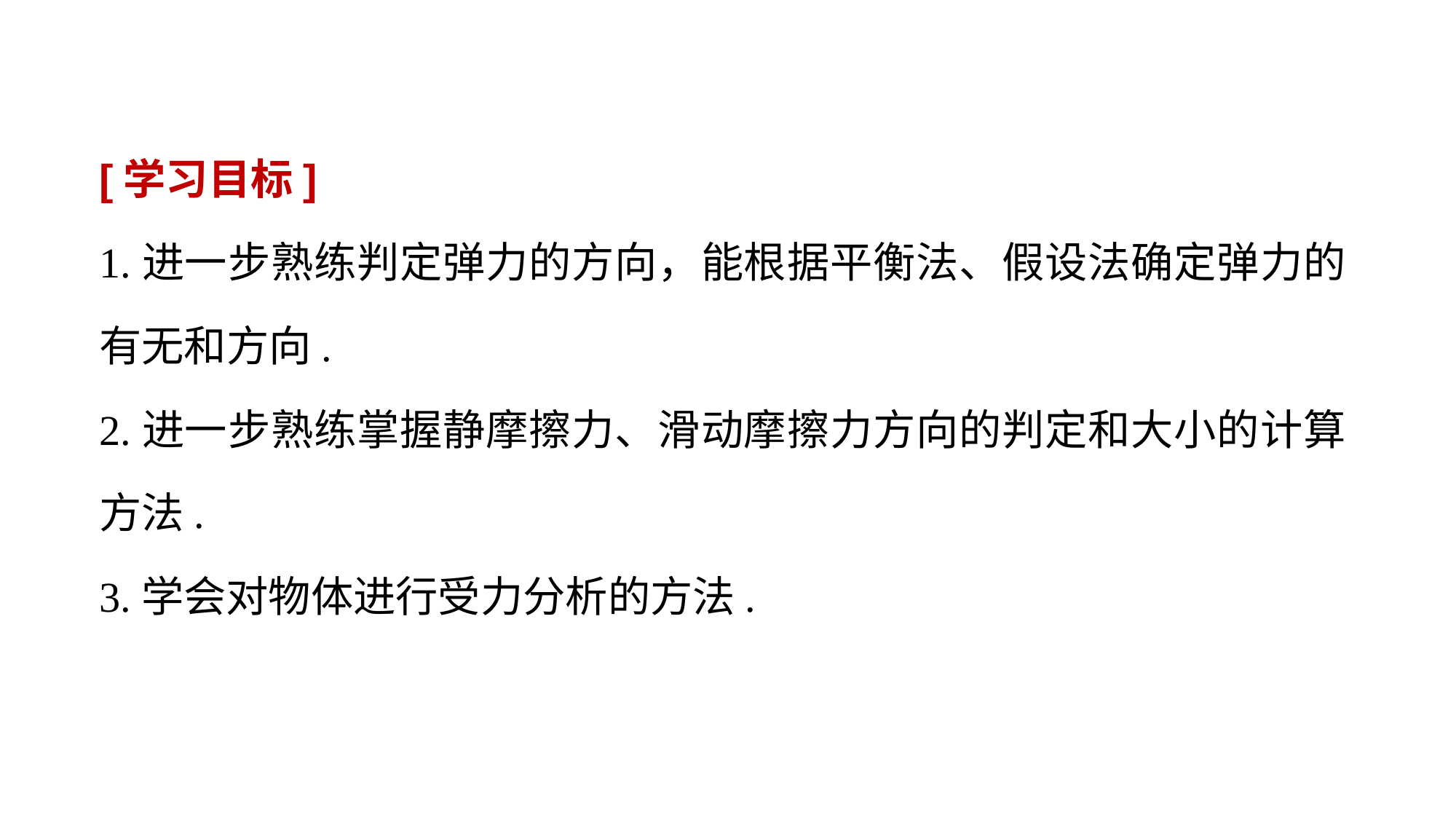

[学习目标]
1.进一步熟练判定弹力的方向，能根据平衡法、假设法确定弹力的有无和方向.
2.进一步熟练掌握静摩擦力、滑动摩擦力方向的判定和大小的计算方法.
3.学会对物体进行受力分析的方法.